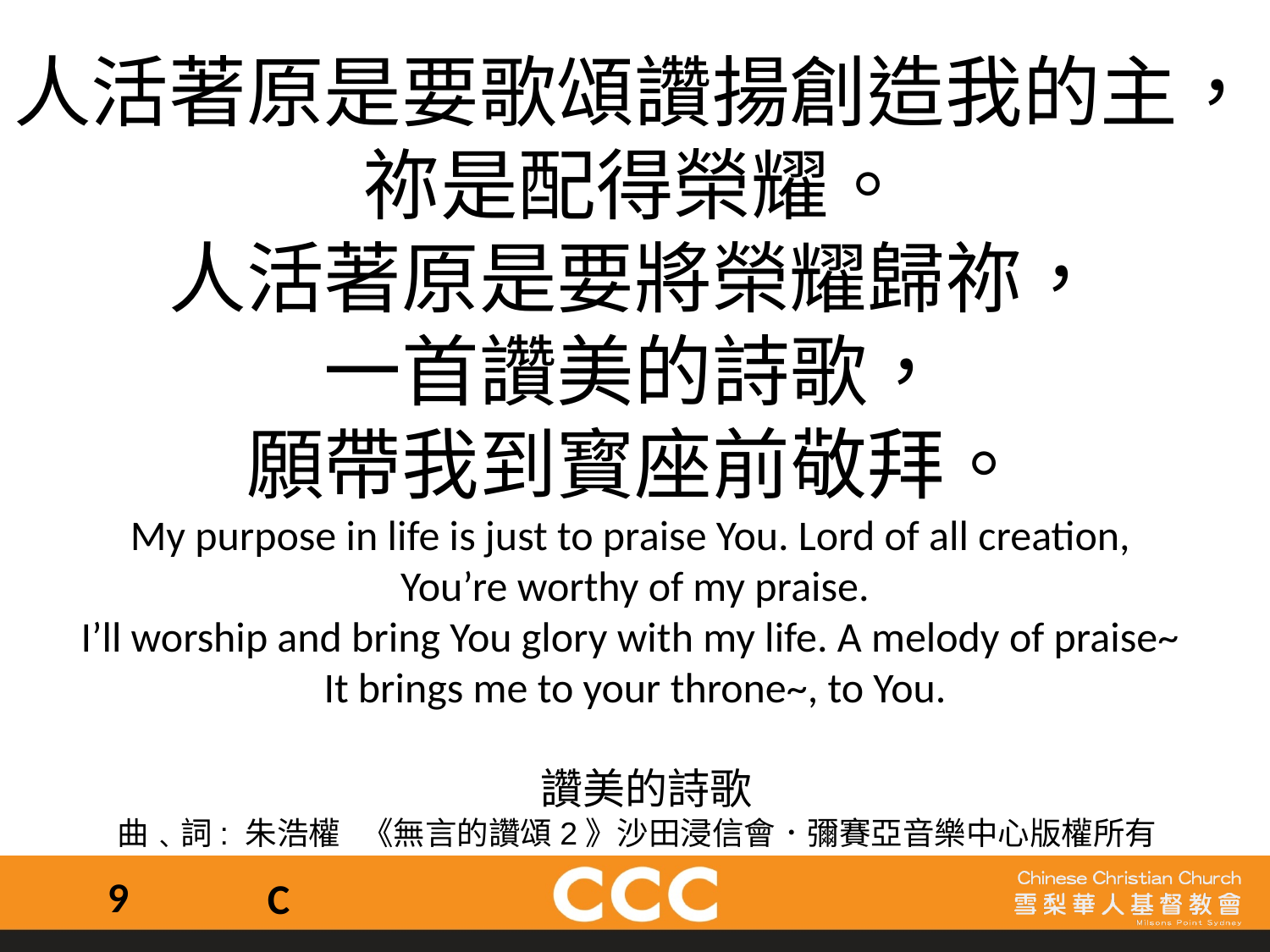

人活著原是要歌頌讚揚創造我的主，祢是配得榮耀。
人活著原是要將榮耀歸祢，
一首讚美的詩歌，
願帶我到寳座前敬拜。
My purpose in life is just to praise You. Lord of all creation,
You’re worthy of my praise.
I’ll worship and bring You glory with my life. A melody of praise~
It brings me to your throne~, to You.
 讚美的詩歌
曲﹑詞: 朱浩權   《無言的讚頌2》沙田浸信會．彌賽亞音樂中心版權所有
9
C